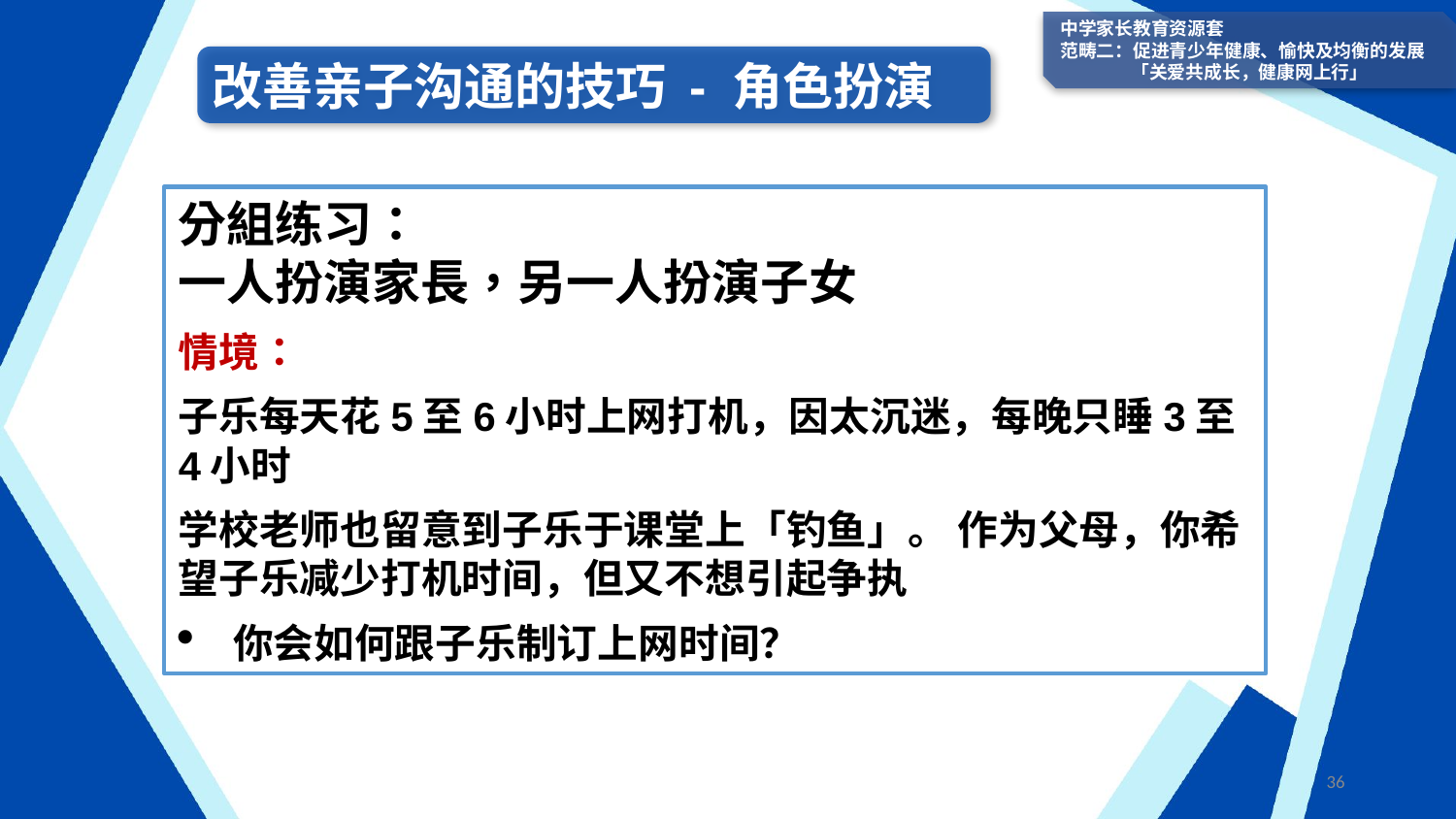

中学家长教育资源套
范畴二：促进青少年健康、愉快及均衡的发展
「关爱共成长，健康网上行」
改善亲子沟通的技巧 - 角色扮演
分組练习：
一人扮演家長，另一人扮演子女
情境：
子乐每天花5至6小时上网打机，因太沉迷，每晚只睡3至4小时
学校老师也留意到子乐于课堂上「钓鱼」。 作为父母，你希望子乐减少打机时间，但又不想引起争执
你会如何跟子乐制订上网时间？
36